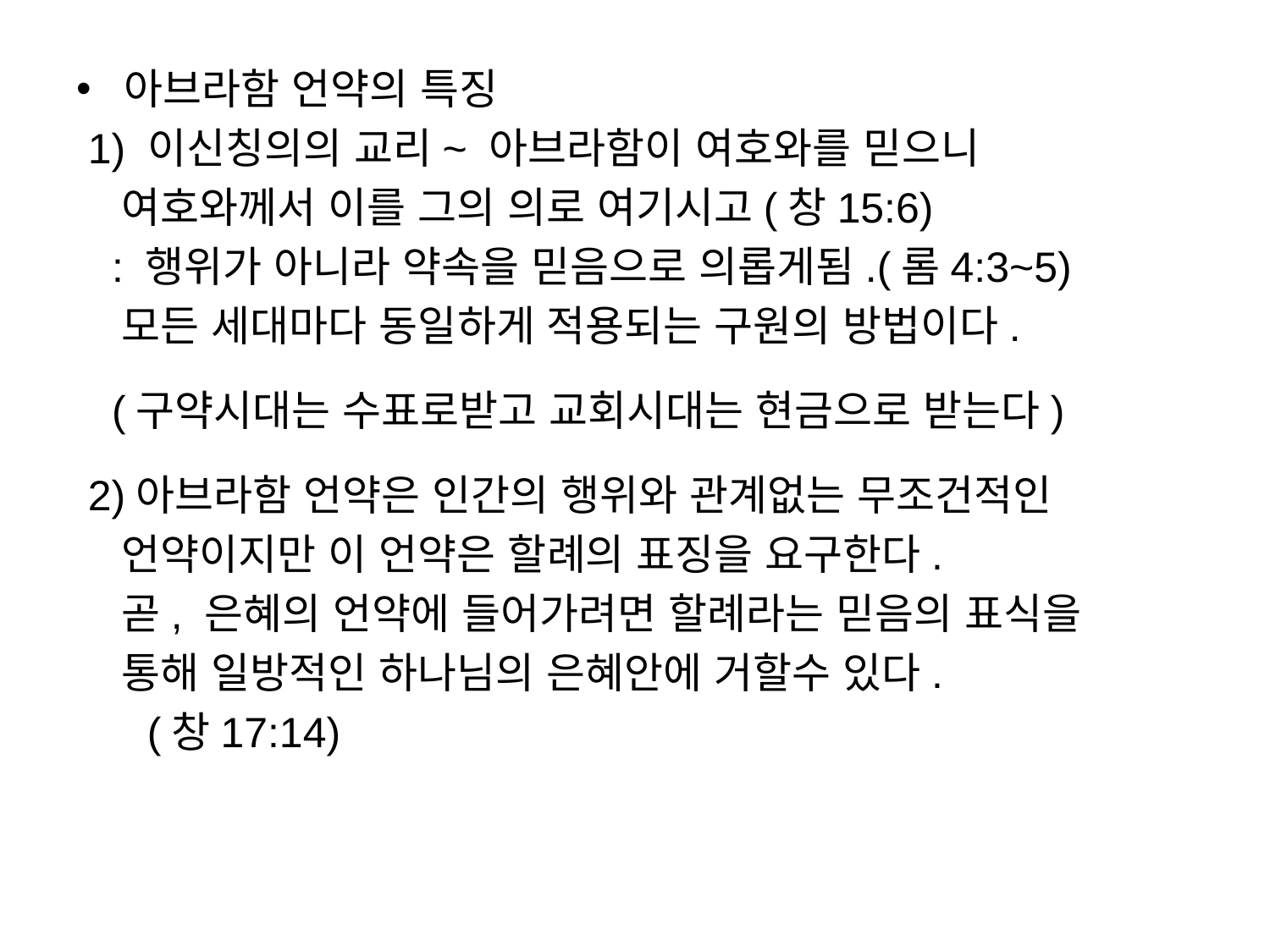

아브라함 언약의 특징
 1) 이신칭의의 교리~ 아브라함이 여호와를 믿으니
   여호와께서 이를 그의 의로 여기시고(창15:6)
   : 행위가 아니라 약속을 믿음으로 의롭게됨.(롬4:3~5)
   모든 세대마다 동일하게 적용되는 구원의 방법이다.
   (구약시대는 수표로받고 교회시대는 현금으로 받는다)
 2)아브라함 언약은 인간의 행위와 관계없는 무조건적인
   언약이지만 이 언약은 할례의 표징을 요구한다.
   곧, 은혜의 언약에 들어가려면 할례라는 믿음의 표식을
   통해 일방적인 하나님의 은혜안에 거할수 있다.
      (창17:14)